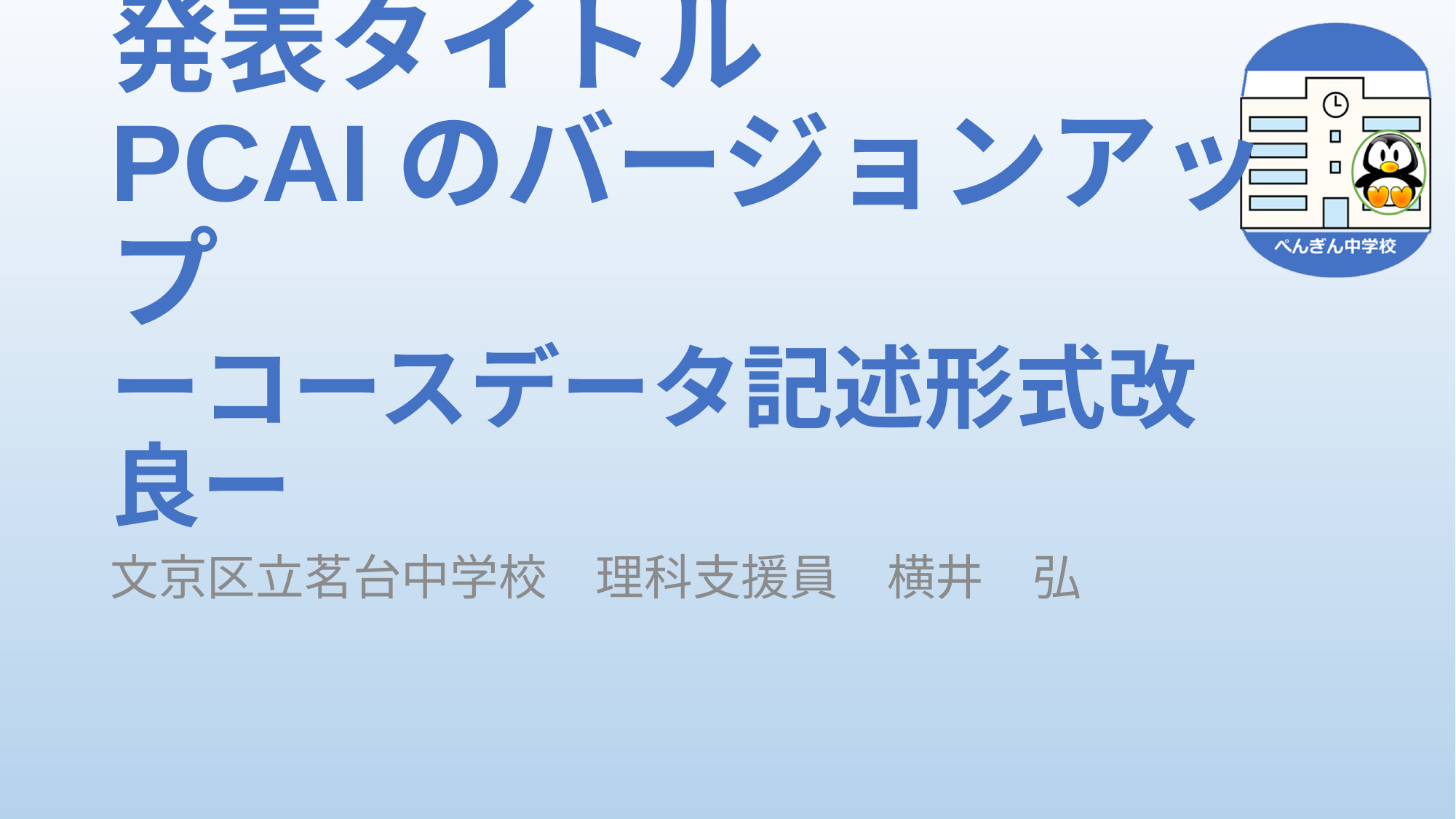

# 発表タイトル PCAIのバージョンアップ ーコースデータ記述形式改良ー
文京区立茗台中学校　理科支援員　横井　弘